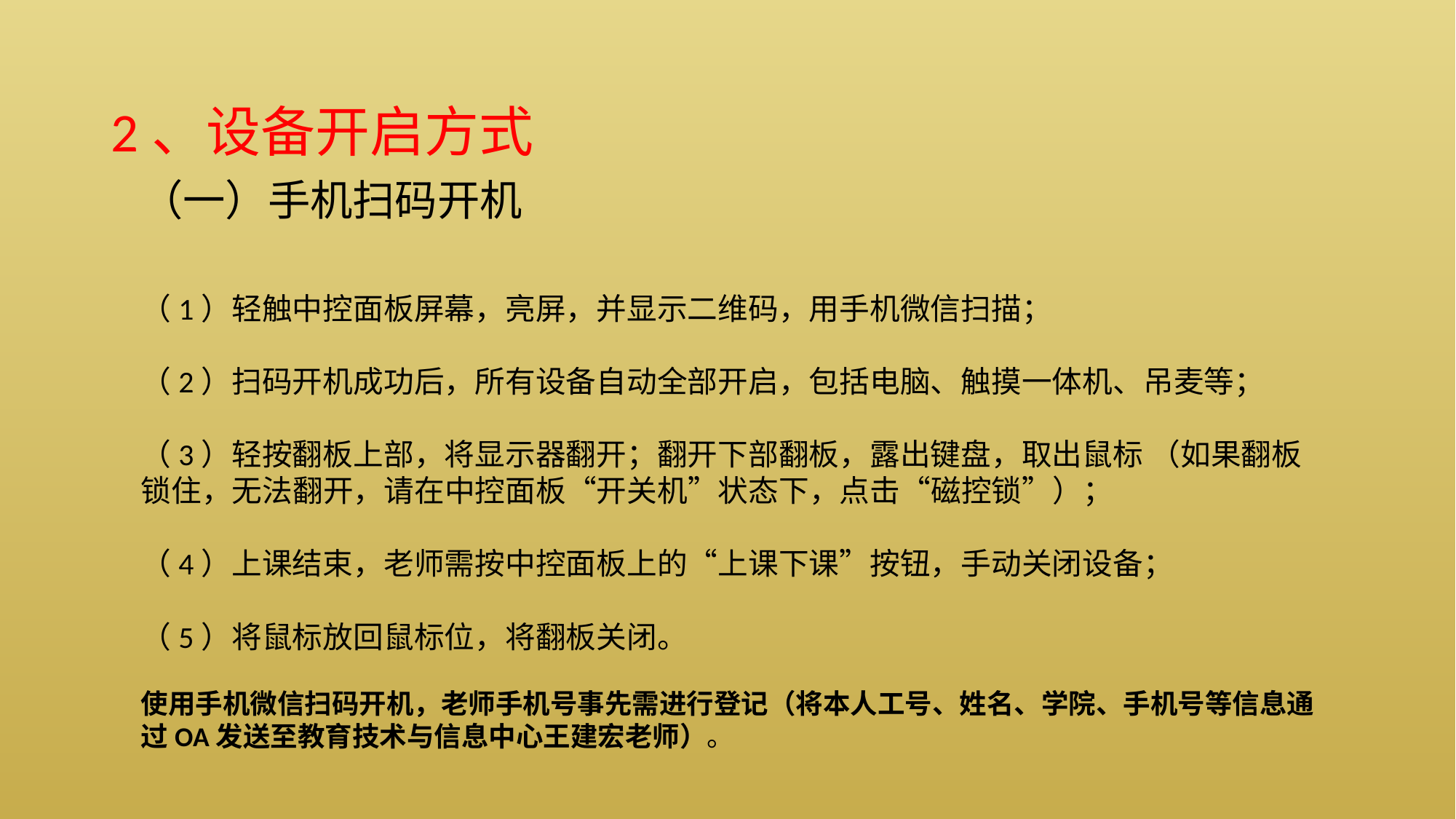

# 2、设备开启方式
（一）手机扫码开机

（1）轻触中控面板屏幕，亮屏，并显示二维码，用手机微信扫描；

（2）扫码开机成功后，所有设备自动全部开启，包括电脑、触摸一体机、吊麦等；

（3）轻按翻板上部，将显示器翻开；翻开下部翻板，露出键盘，取出鼠标 （如果翻板锁住，无法翻开，请在中控面板“开关机”状态下，点击“磁控锁”）；

（4）上课结束，老师需按中控面板上的“上课下课”按钮，手动关闭设备；

（5）将鼠标放回鼠标位，将翻板关闭。

使用手机微信扫码开机，老师手机号事先需进行登记（将本人工号、姓名、学院、手机号等信息通过OA发送至教育技术与信息中心王建宏老师）。